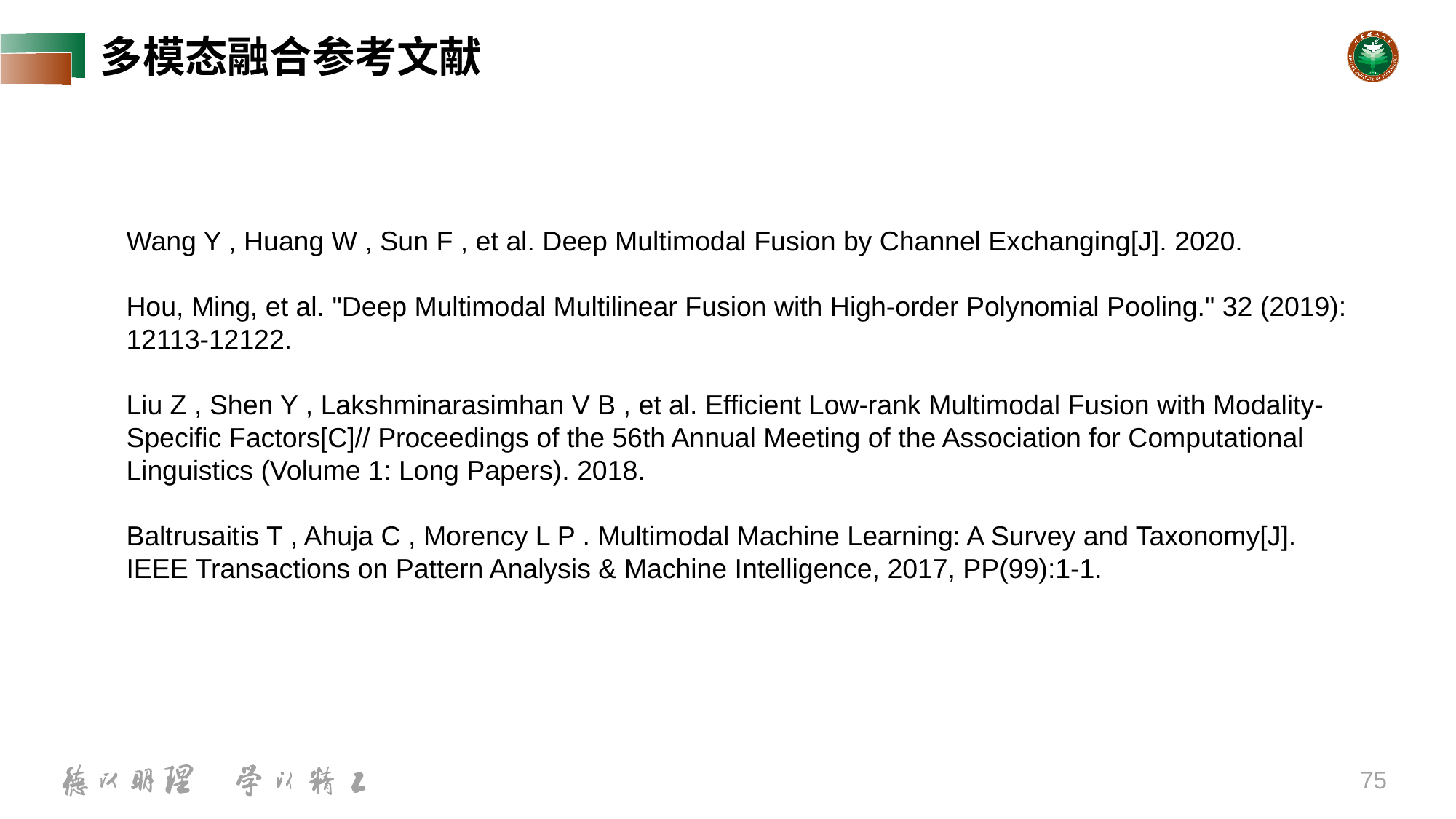

# 多模态融合参考文献
Wang Y , Huang W , Sun F , et al. Deep Multimodal Fusion by Channel Exchanging[J]. 2020.

Hou, Ming, et al. "Deep Multimodal Multilinear Fusion with High-order Polynomial Pooling." 32 (2019): 12113-12122.

Liu Z , Shen Y , Lakshminarasimhan V B , et al. Efficient Low-rank Multimodal Fusion with Modality-Specific Factors[C]// Proceedings of the 56th Annual Meeting of the Association for Computational Linguistics (Volume 1: Long Papers). 2018.

Baltrusaitis T , Ahuja C , Morency L P . Multimodal Machine Learning: A Survey and Taxonomy[J]. IEEE Transactions on Pattern Analysis & Machine Intelligence, 2017, PP(99):1-1.